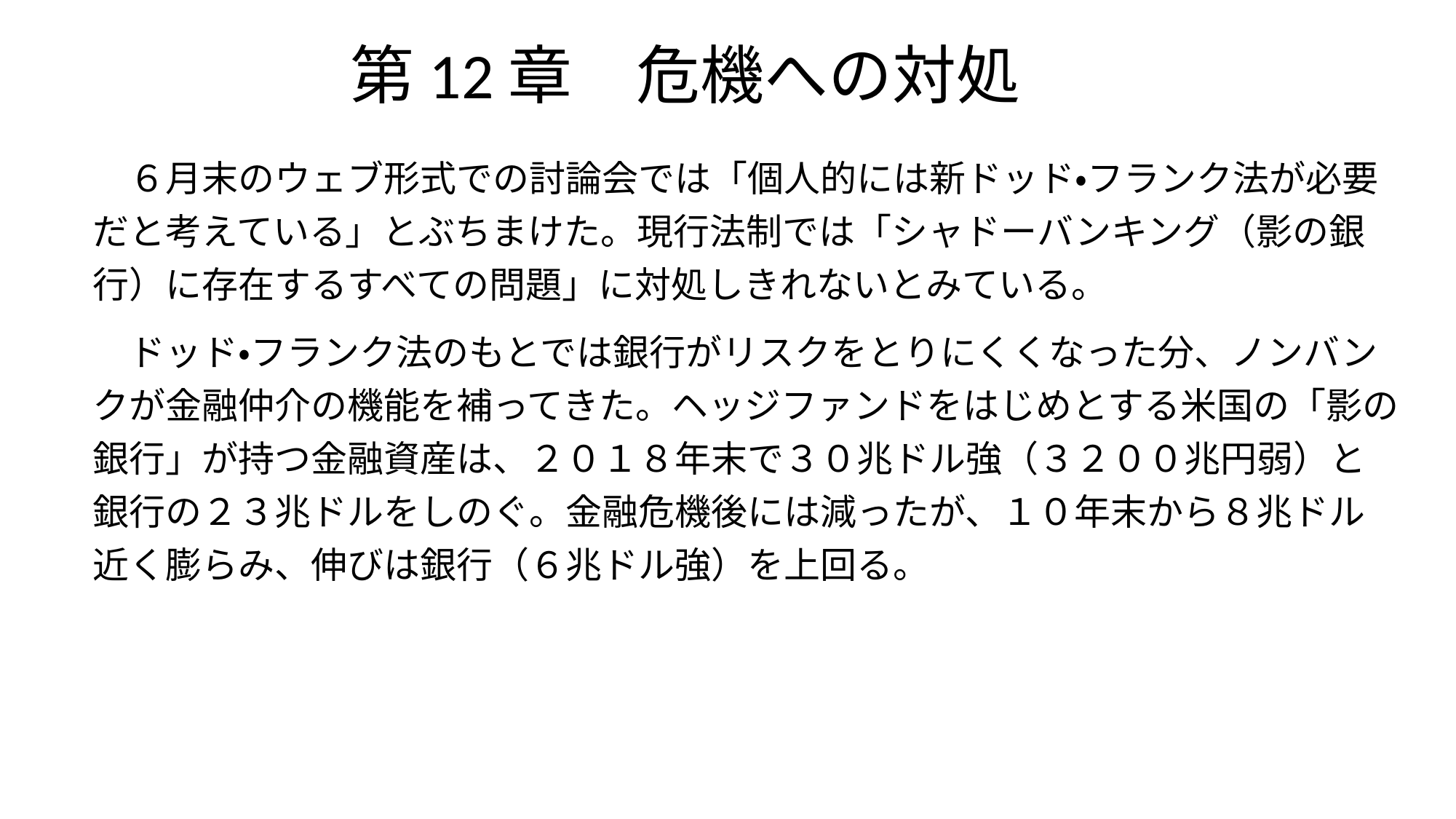

# 第12章　危機への対処
　６月末のウェブ形式での討論会では「個人的には新ドッド・フランク法が必要だと考えている」とぶちまけた。現行法制では「シャドーバンキング（影の銀行）に存在するすべての問題」に対処しきれないとみている。
　ドッド・フランク法のもとでは銀行がリスクをとりにくくなった分、ノンバンクが金融仲介の機能を補ってきた。ヘッジファンドをはじめとする米国の「影の銀行」が持つ金融資産は、２０１８年末で３０兆ドル強（３２００兆円弱）と銀行の２３兆ドルをしのぐ。金融危機後には減ったが、１０年末から８兆ドル近く膨らみ、伸びは銀行（６兆ドル強）を上回る。